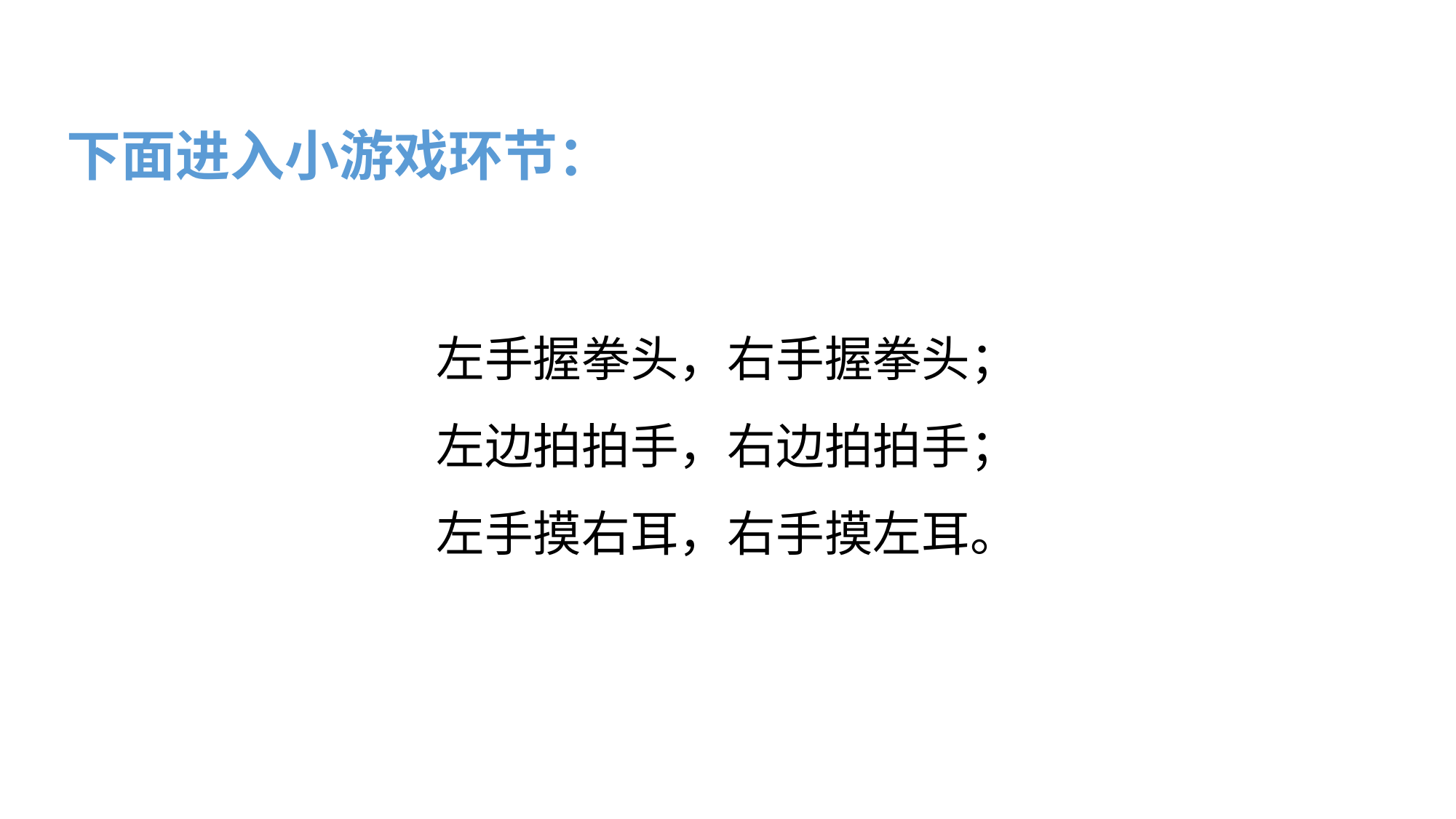

下面进入小游戏环节：
左手握拳头，右手握拳头；
左边拍拍手，右边拍拍手；
左手摸右耳，右手摸左耳。